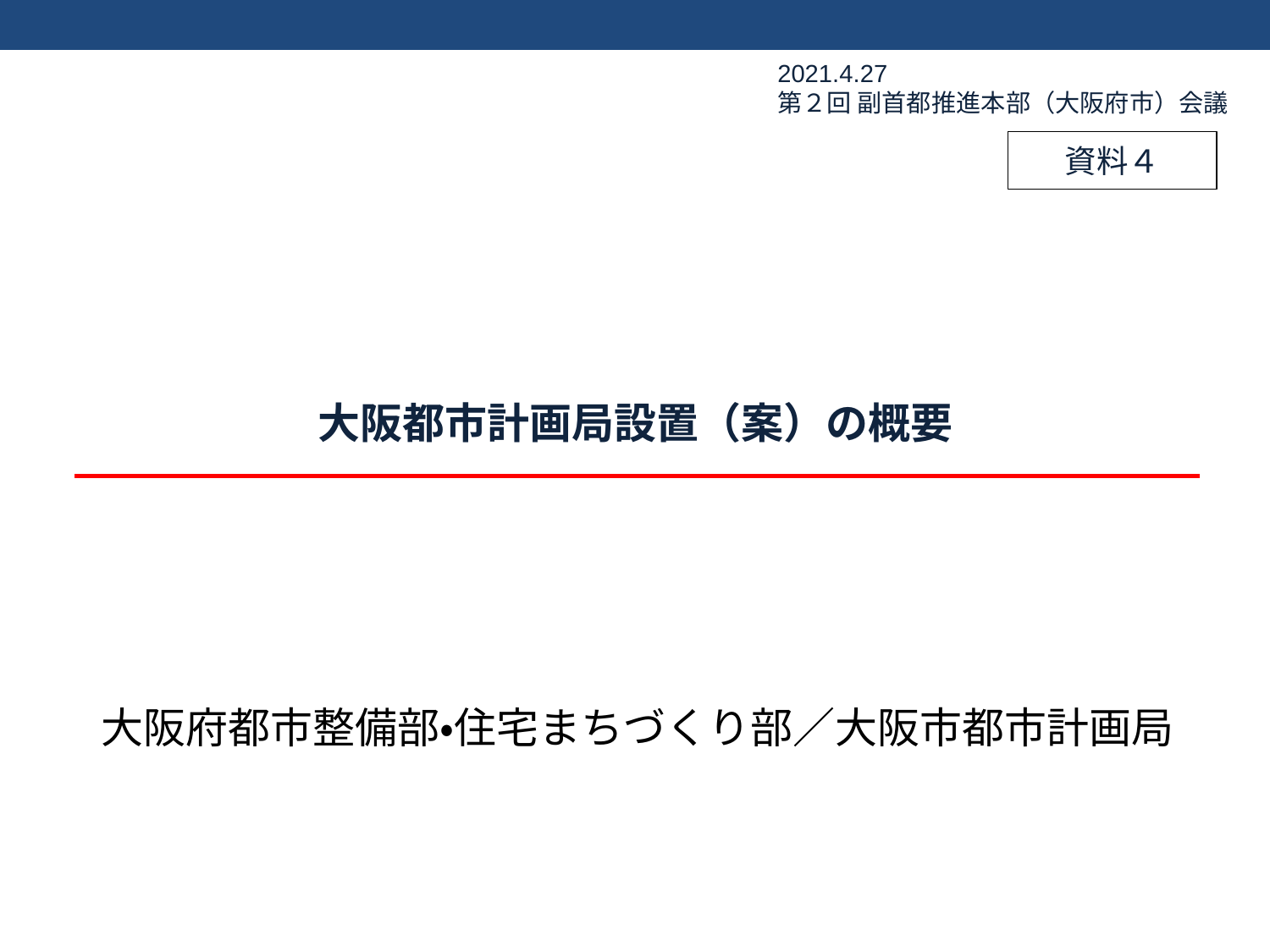

2021.4.27
第２回 副首都推進本部（大阪府市）会議
資料４
# 大阪都市計画局設置（案）の概要

大阪府都市整備部・住宅まちづくり部／大阪市都市計画局